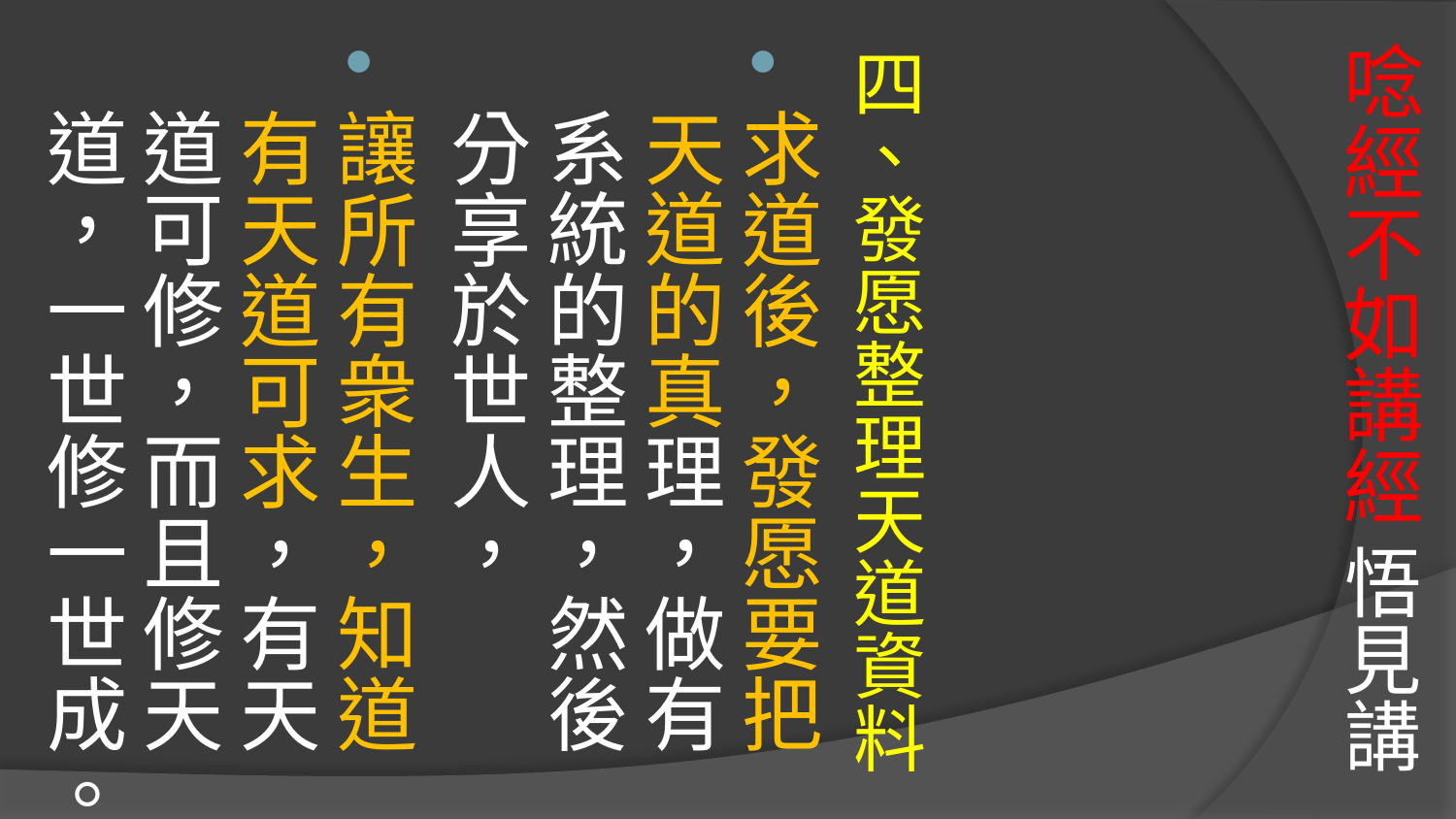

# 唸經不如講經 悟見講
四、發愿整理天道資料
求道後，發愿要把天道的真理，做有系統的整理，然後分享於世人，
讓所有衆生，知道有天道可求，有天道可修，而且修天道，一世修一世成。